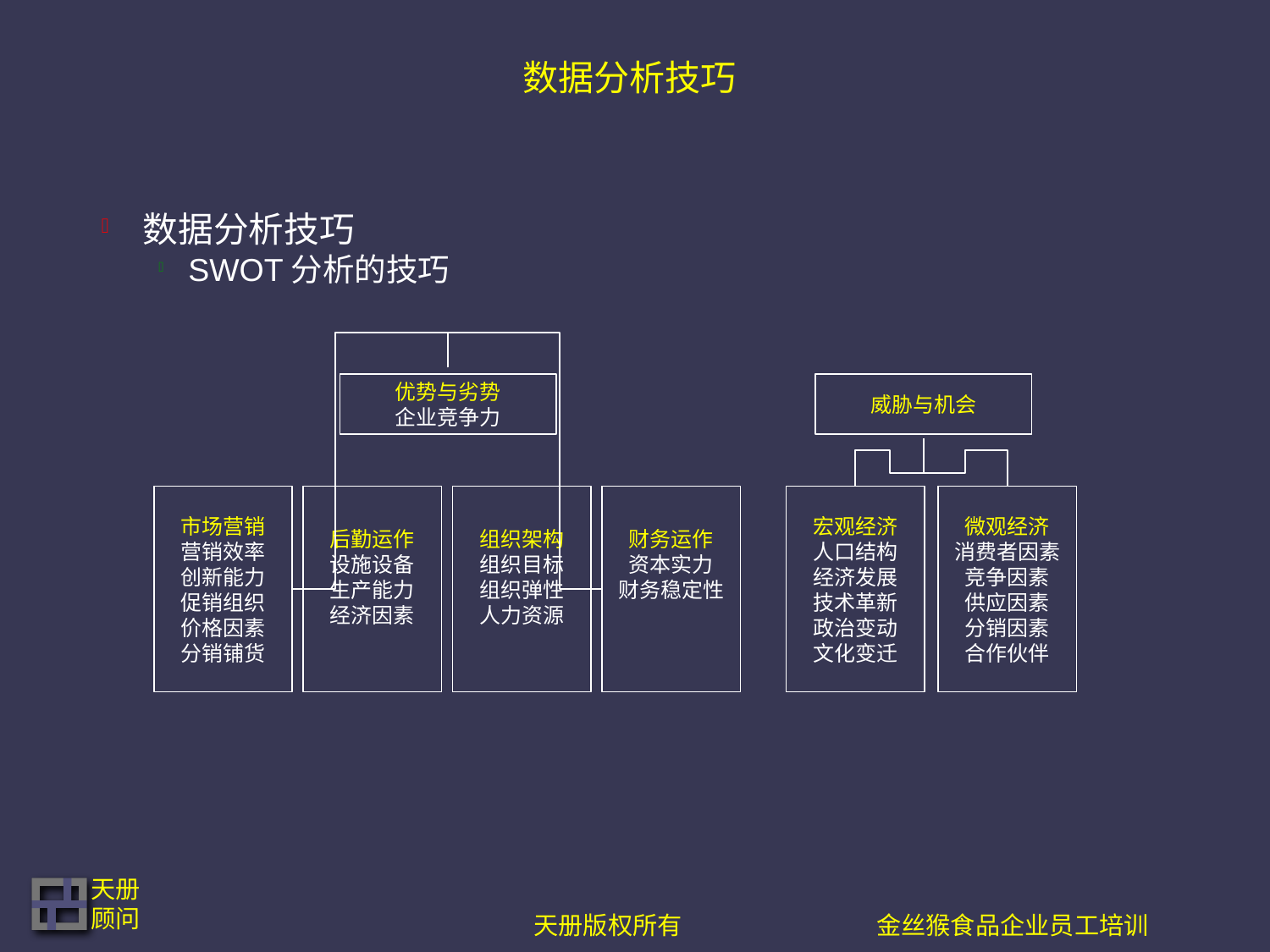

# 数据分析技巧
数据分析技巧
SWOT分析的技巧

优势与劣势
企业竞争力

威胁与机会

市场营销
营销效率
创新能力
促销组织
价格因素
分销铺货

后勤运作
设施设备
生产能力
经济因素

组织架构
组织目标
组织弹性
人力资源

财务运作
资本实力
财务稳定性

宏观经济
人口结构
经济发展
技术革新
政治变动
文化变迁

微观经济
消费者因素
竞争因素
供应因素
分销因素
合作伙伴
16